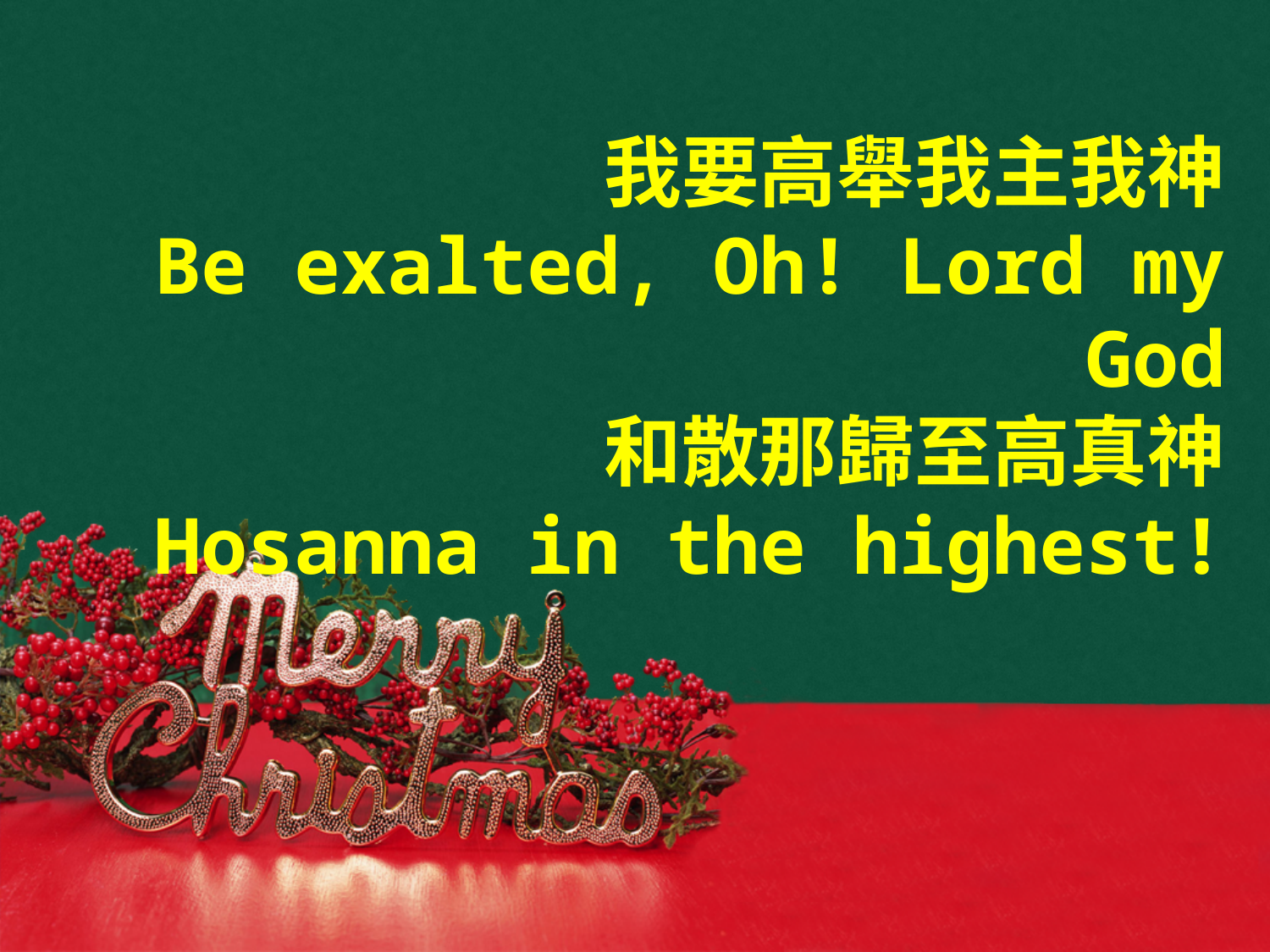

# 我要高舉我主我神 Be exalted, Oh! Lord my God 和散那歸至高真神 Hosanna in the highest!